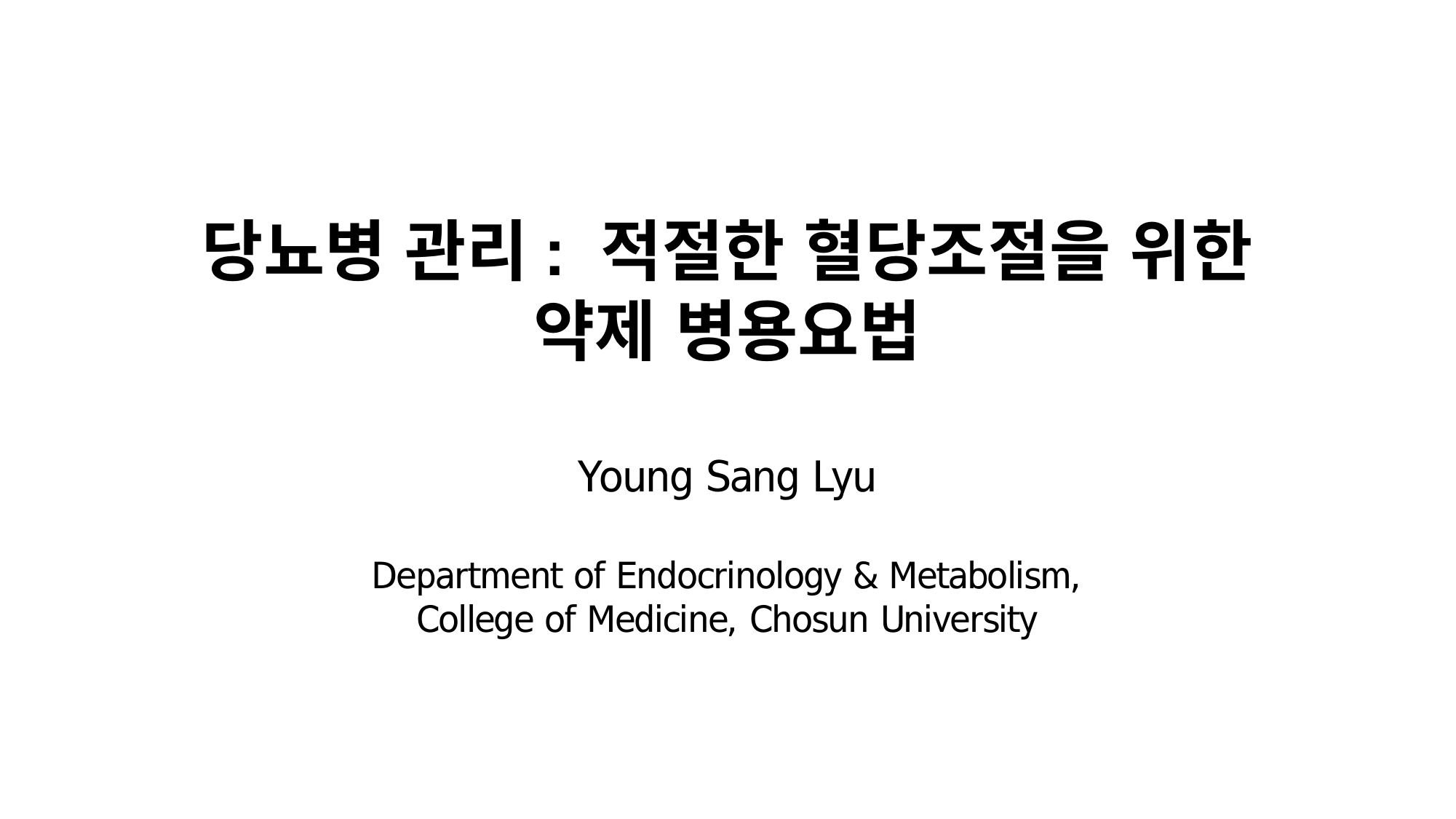

# 당뇨병 관리: 적절한 혈당조절을 위한 약제 병용요법
Young Sang Lyu
Department of Endocrinology & Metabolism,
College of Medicine, Chosun University